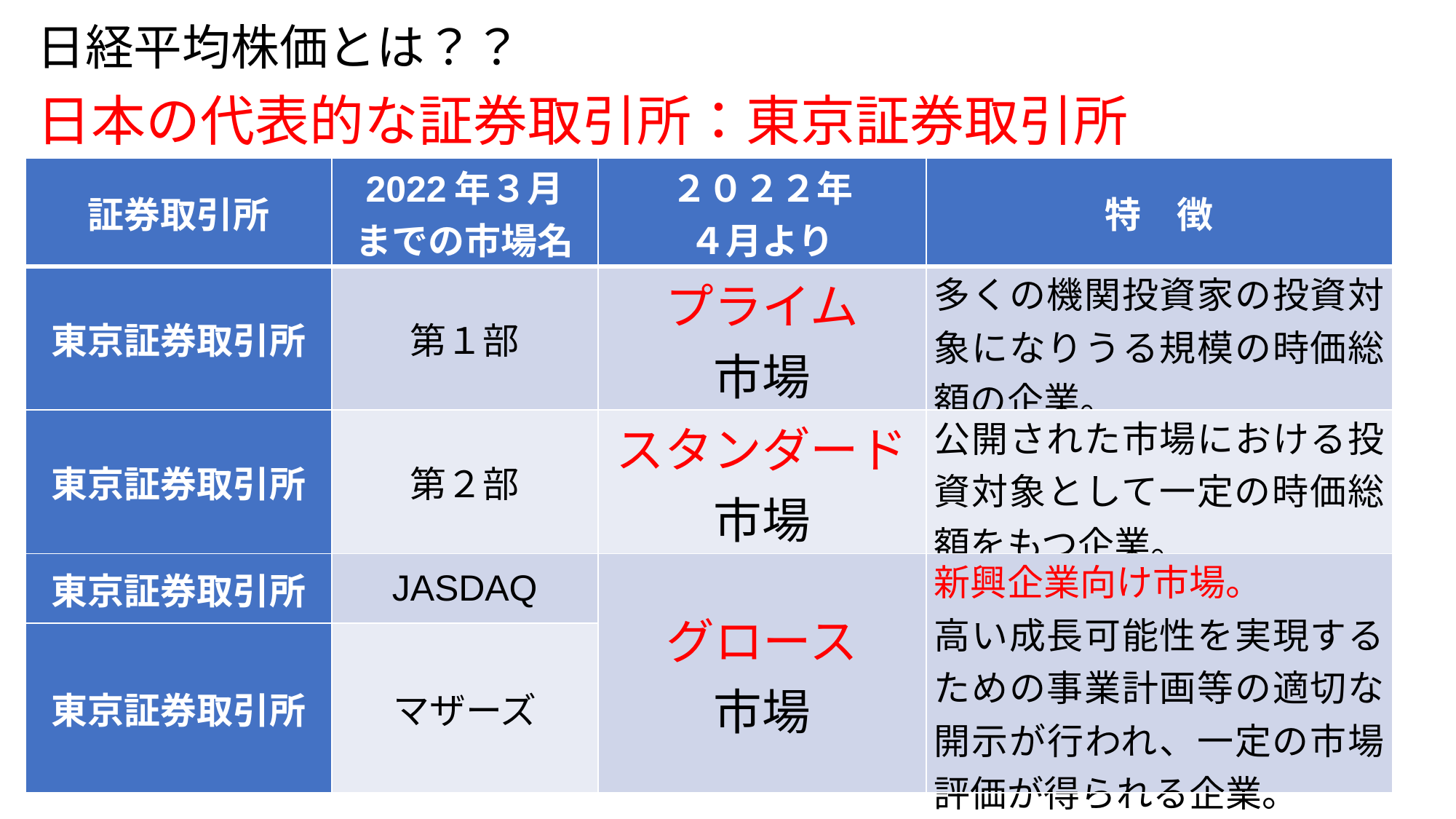

日経平均株価とは？？
日本の代表的な証券取引所：東京証券取引所
| 証券取引所 | 2022年３月 までの市場名 | ２０２２年 ４月より | 特　徴 |
| --- | --- | --- | --- |
| 東京証券取引所 | 第１部 | プライム 市場 | 多くの機関投資家の投資対象になりうる規模の時価総額の企業。 |
| 東京証券取引所 | 第２部 | スタンダード 市場 | 公開された市場における投資対象として一定の時価総額をもつ企業。 |
| 東京証券取引所 | JASDAQ | グロース 市場 | 新興企業向け市場。 高い成長可能性を実現するための事業計画等の適切な開示が行われ、一定の市場評価が得られる企業。 |
| 東京証券取引所 | マザーズ |  |  |